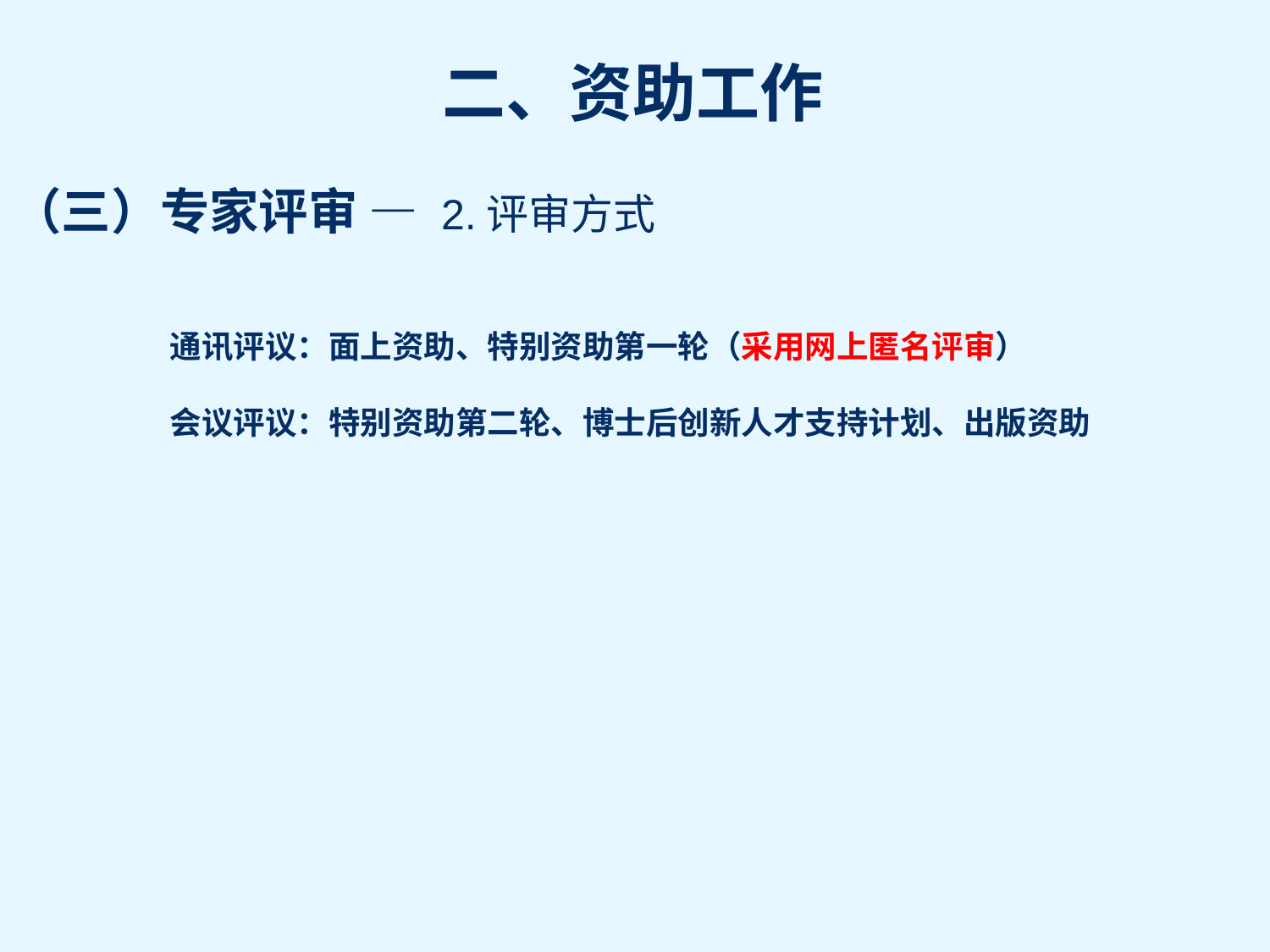

（三）专家评审 — 2.评审方式
通讯评议：面上资助、特别资助第一轮（采用网上匿名评审）

会议评议：特别资助第二轮、博士后创新人才支持计划、出版资助